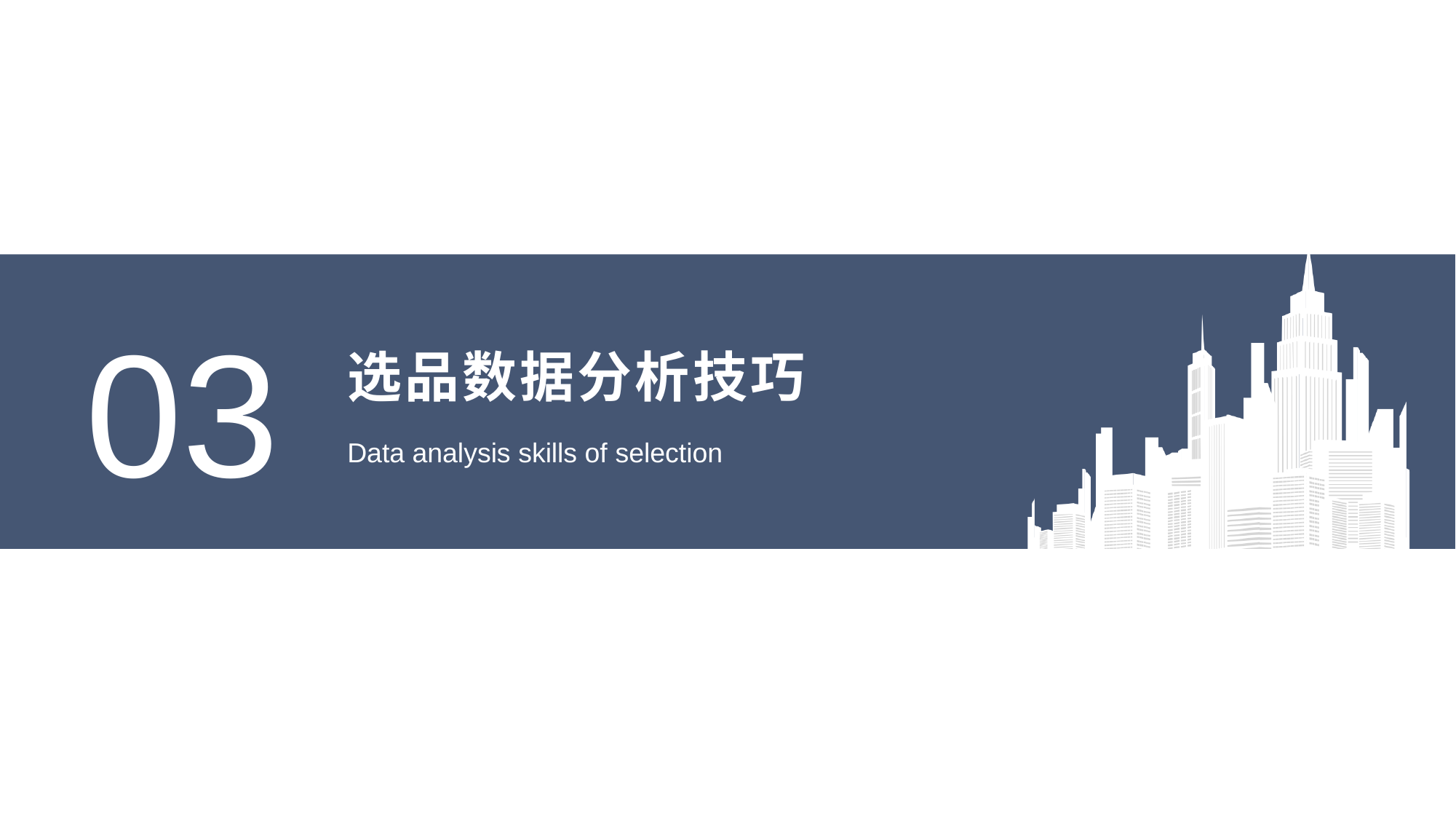

03
# 选品数据分析技巧
Data analysis skills of selection